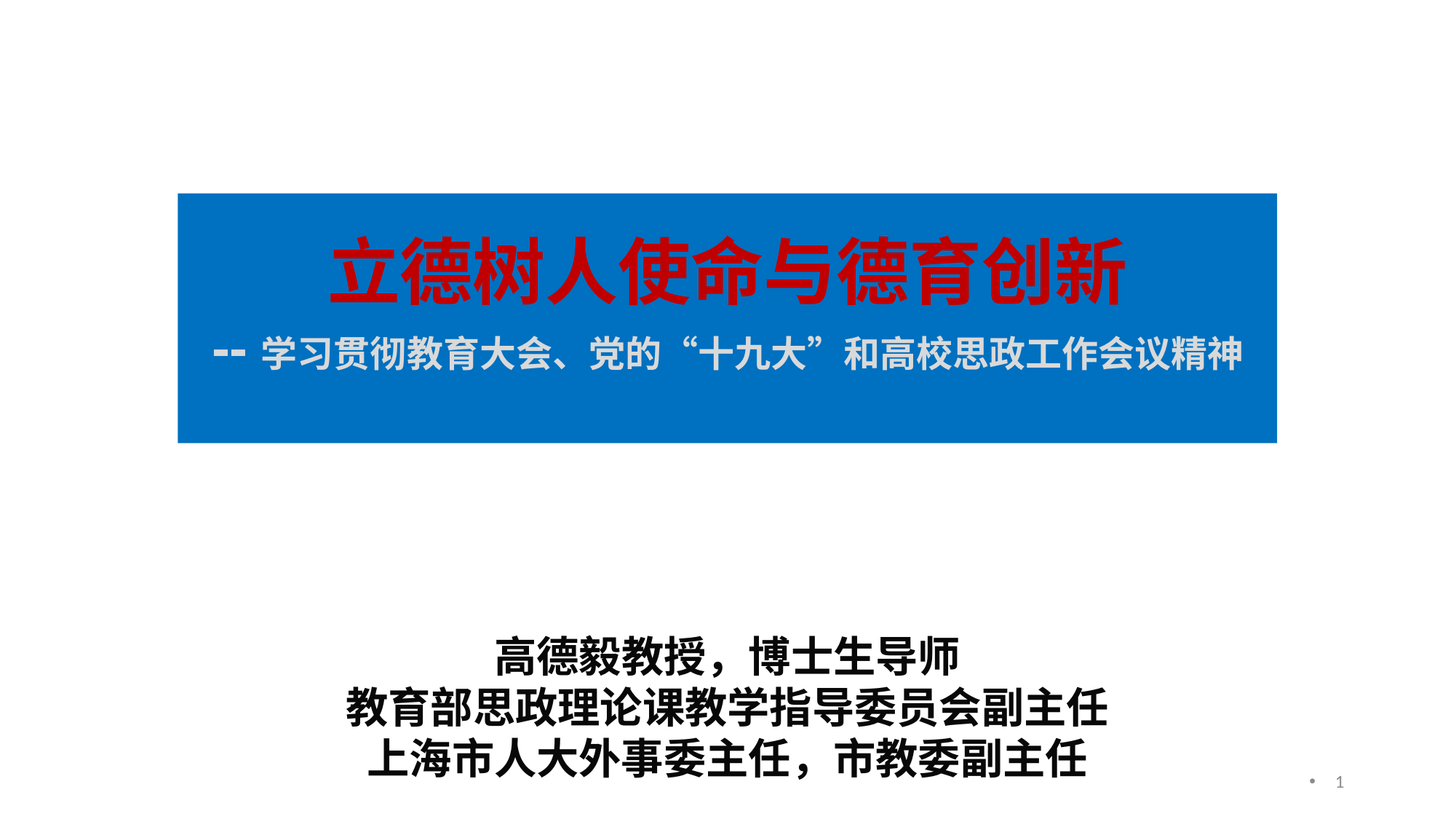

立德树人使命与德育创新
--学习贯彻教育大会、党的“十九大”和高校思政工作会议精神
高德毅教授，博士生导师
教育部思政理论课教学指导委员会副主任
上海市人大外事委主任，市教委副主任
1